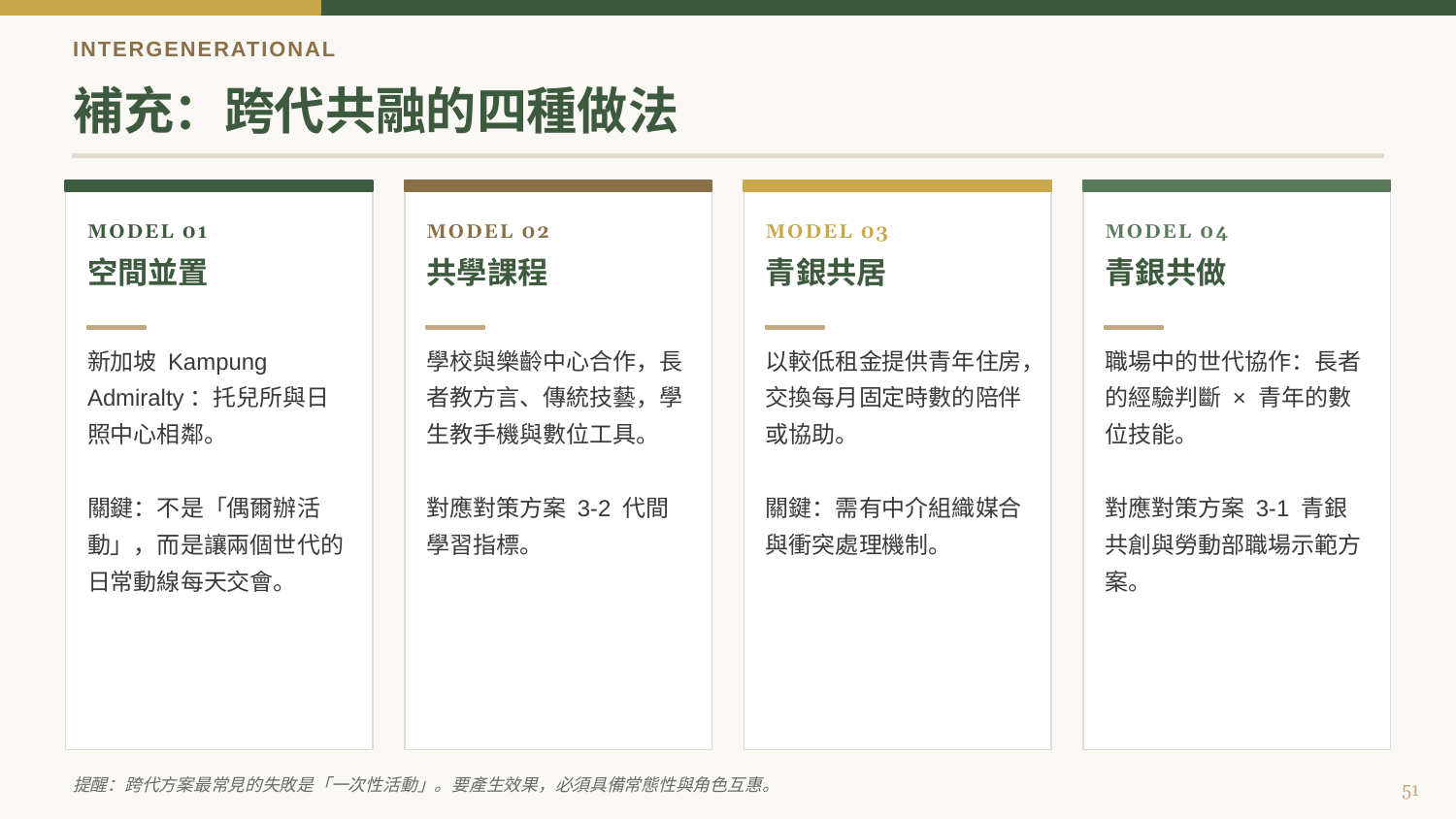

INTERGENERATIONAL
補充：跨代共融的四種做法

MODEL 01
MODEL 02
MODEL 03
MODEL 04
空間並置
共學課程
青銀共居
青銀共做

新加坡 Kampung Admiralty：托兒所與日照中心相鄰。

關鍵：不是「偶爾辦活動」，而是讓兩個世代的日常動線每天交會。
學校與樂齡中心合作，長者教方言、傳統技藝，學生教手機與數位工具。

對應對策方案 3-2 代間學習指標。
以較低租金提供青年住房，交換每月固定時數的陪伴或協助。

關鍵：需有中介組織媒合與衝突處理機制。
職場中的世代協作：長者的經驗判斷 × 青年的數位技能。

對應對策方案 3-1 青銀共創與勞動部職場示範方案。
提醒：跨代方案最常見的失敗是「一次性活動」。要產生效果，必須具備常態性與角色互惠。
51